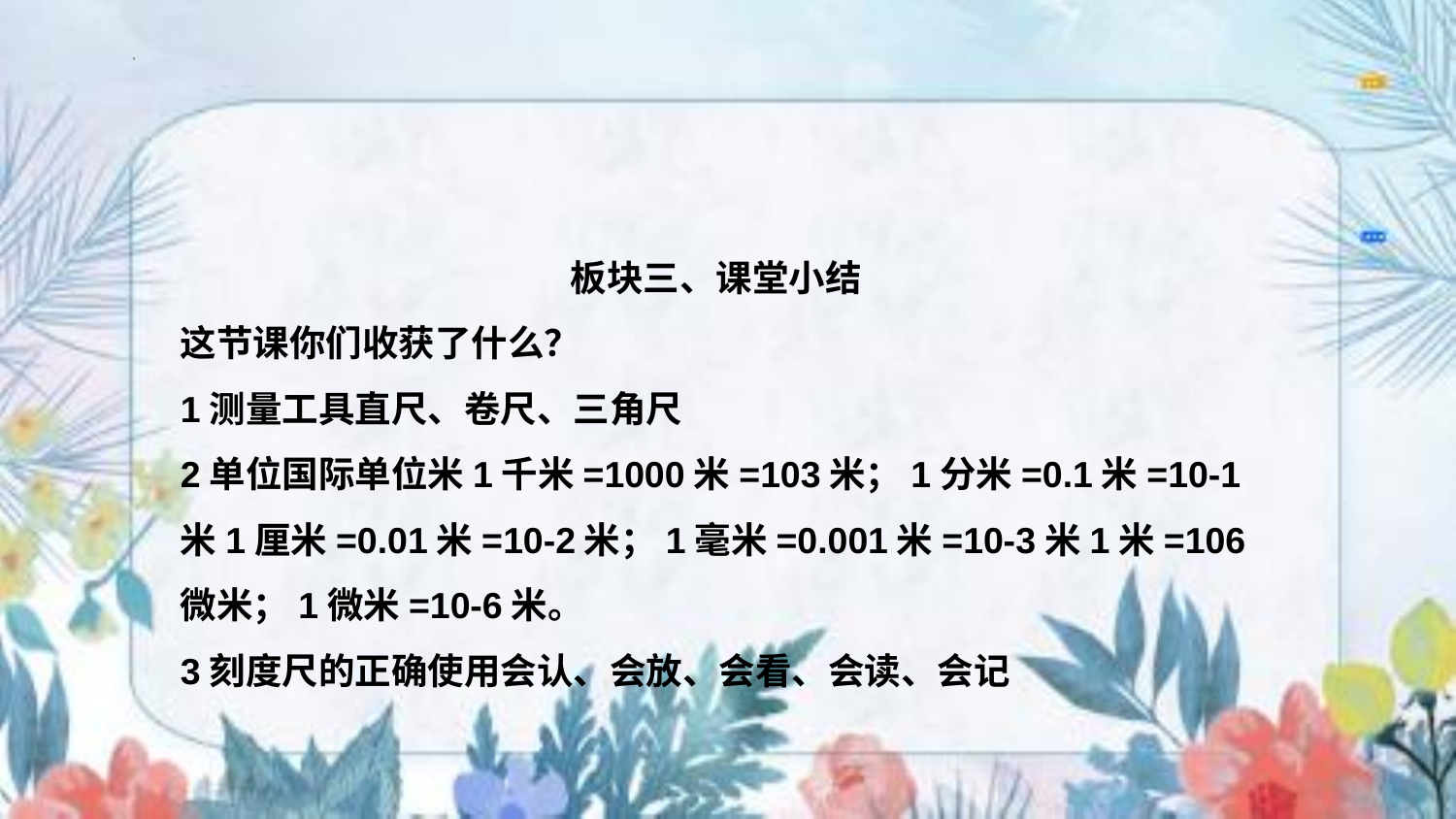

板块三、课堂小结
这节课你们收获了什么？
1测量工具直尺、卷尺、三角尺
2单位国际单位米1千米=1000米=103米；1分米=0.1米=10-1米1厘米=0.01米=10-2米；1毫米=0.001米=10-3米1米=106微米；1微米=10-6米。
3刻度尺的正确使用会认、会放、会看、会读、会记